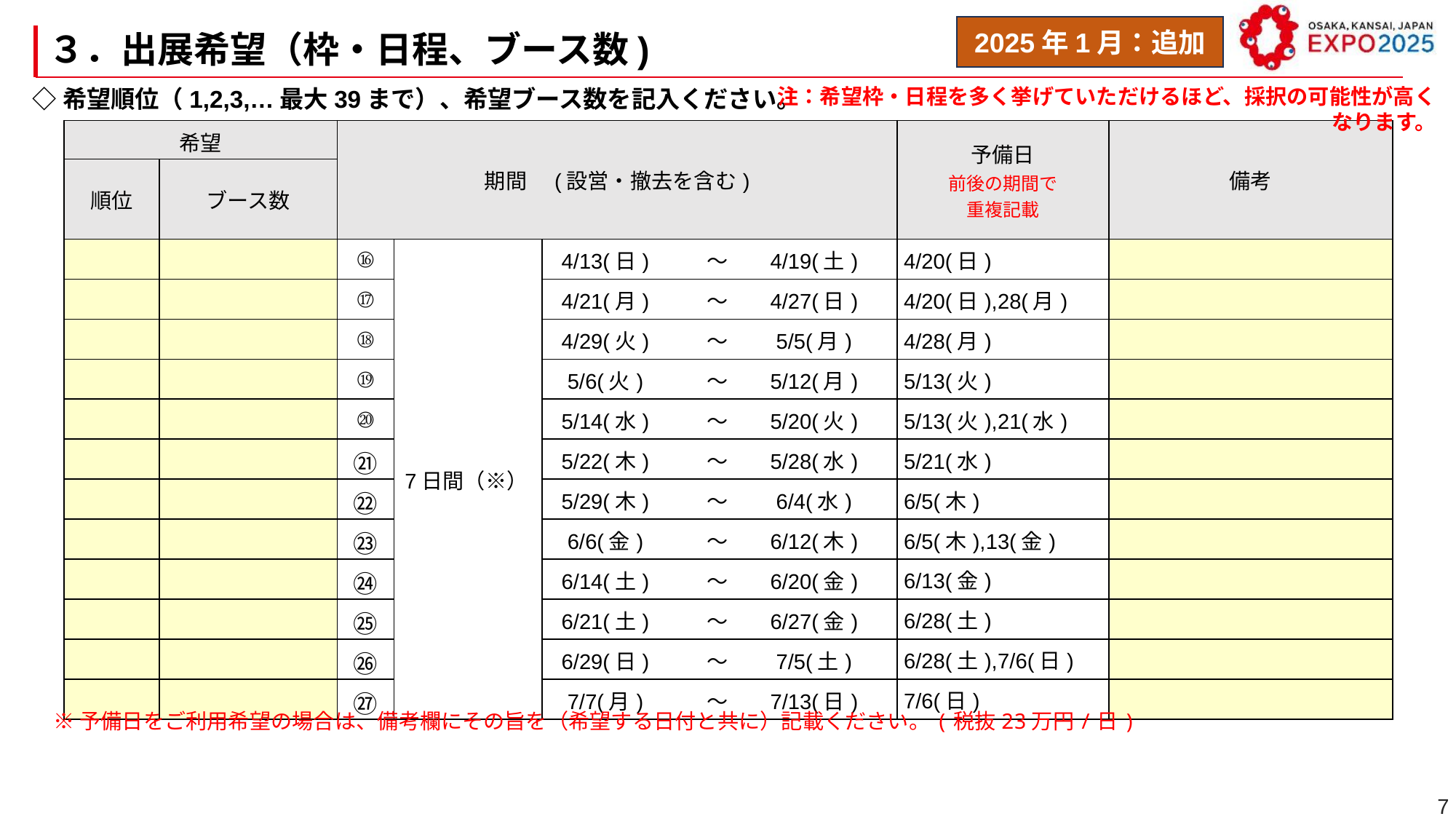

2025年1月：追加
３．出展希望（枠・日程、ブース数)
注：希望枠・日程を多く挙げていただけるほど、採択の可能性が高くなります。
◇希望順位（1,2,3,…最大39まで）、希望ブース数を記入ください。
| 希望 |  | 期間　(設営・撤去を含む) |  |  |  |  | 予備日 前後の期間で 重複記載 | 備考 |
| --- | --- | --- | --- | --- | --- | --- | --- | --- |
| 順位 | ブース数 |  |  |  |  |  |  |  |
|  |  | ⑯ | 7日間（※） | 4/13(日) | ～ | 4/19(土) | 4/20(日) |  |
|  |  | ⑰ |  | 4/21(月) | ～ | 4/27(日) | 4/20(日),28(月) |  |
|  |  | ⑱ |  | 4/29(火) | ～ | 5/5(月) | 4/28(月) |  |
|  |  | ⑲ |  | 5/6(火) | ～ | 5/12(月) | 5/13(火) |  |
|  |  | ⑳ |  | 5/14(水) | ～ | 5/20(火) | 5/13(火),21(水) |  |
|  |  | ㉑ |  | 5/22(木) | ～ | 5/28(水) | 5/21(水) |  |
|  |  | ㉒ |  | 5/29(木) | ～ | 6/4(水) | 6/5(木) |  |
|  |  | ㉓ |  | 6/6(金) | ～ | 6/12(木) | 6/5(木),13(金) |  |
|  |  | ㉔ |  | 6/14(土) | ～ | 6/20(金) | 6/13(金) |  |
|  |  | ㉕ |  | 6/21(土) | ～ | 6/27(金) | 6/28(土) |  |
|  |  | ㉖ |  | 6/29(日) | ～ | 7/5(土) | 6/28(土),7/6(日) |  |
|  |  | ㉗ |  | 7/7(月) | ～ | 7/13(日) | 7/6(日) |  |
※予備日をご利用希望の場合は、備考欄にその旨を（希望する日付と共に）記載ください。(税抜23万円/日)
7